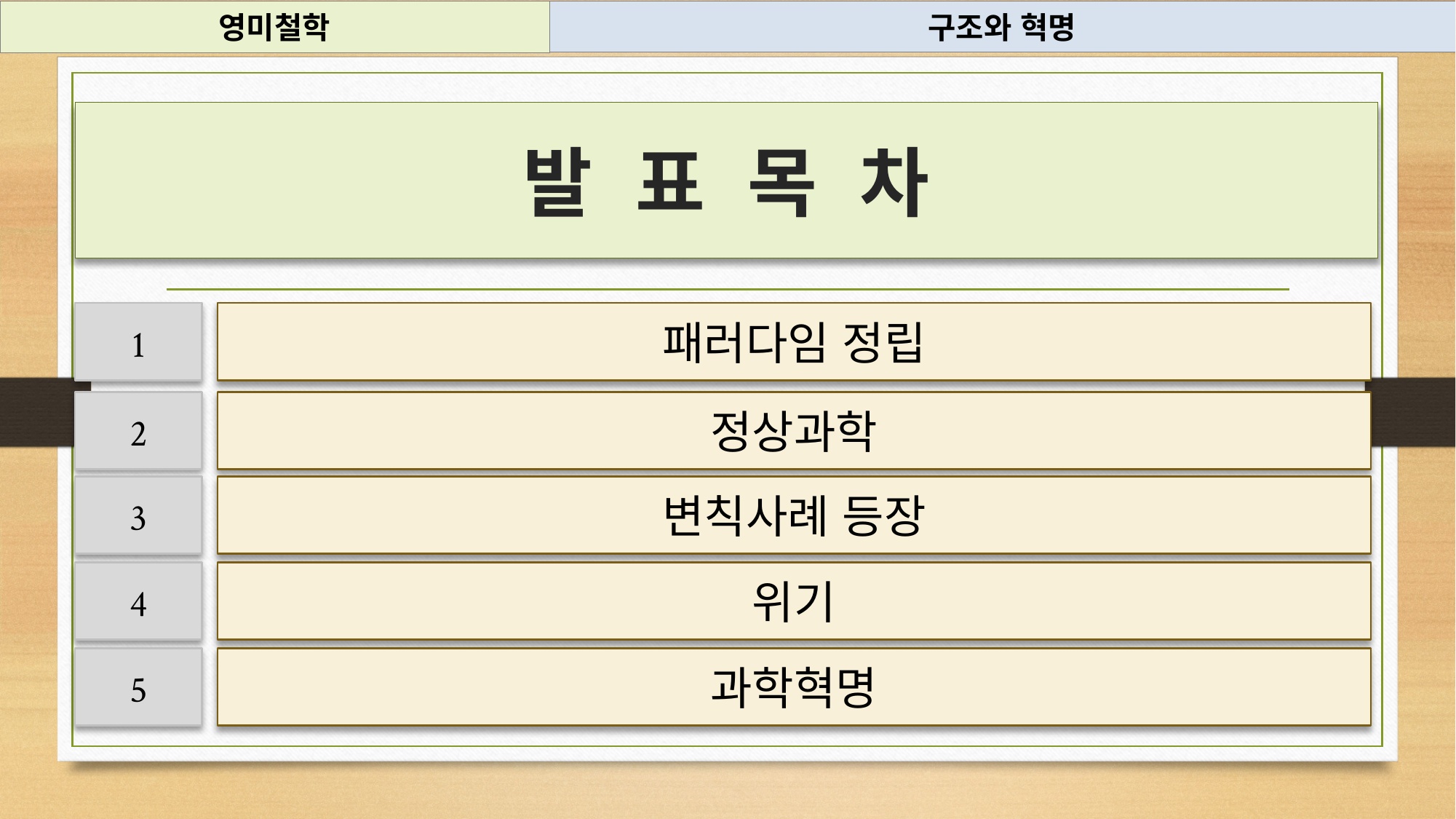

영미철학
구조와 혁명
발  표  목  차
1
패러다임 정립
2
정상과학
3
변칙사례 등장
4
위기
5
과학혁명